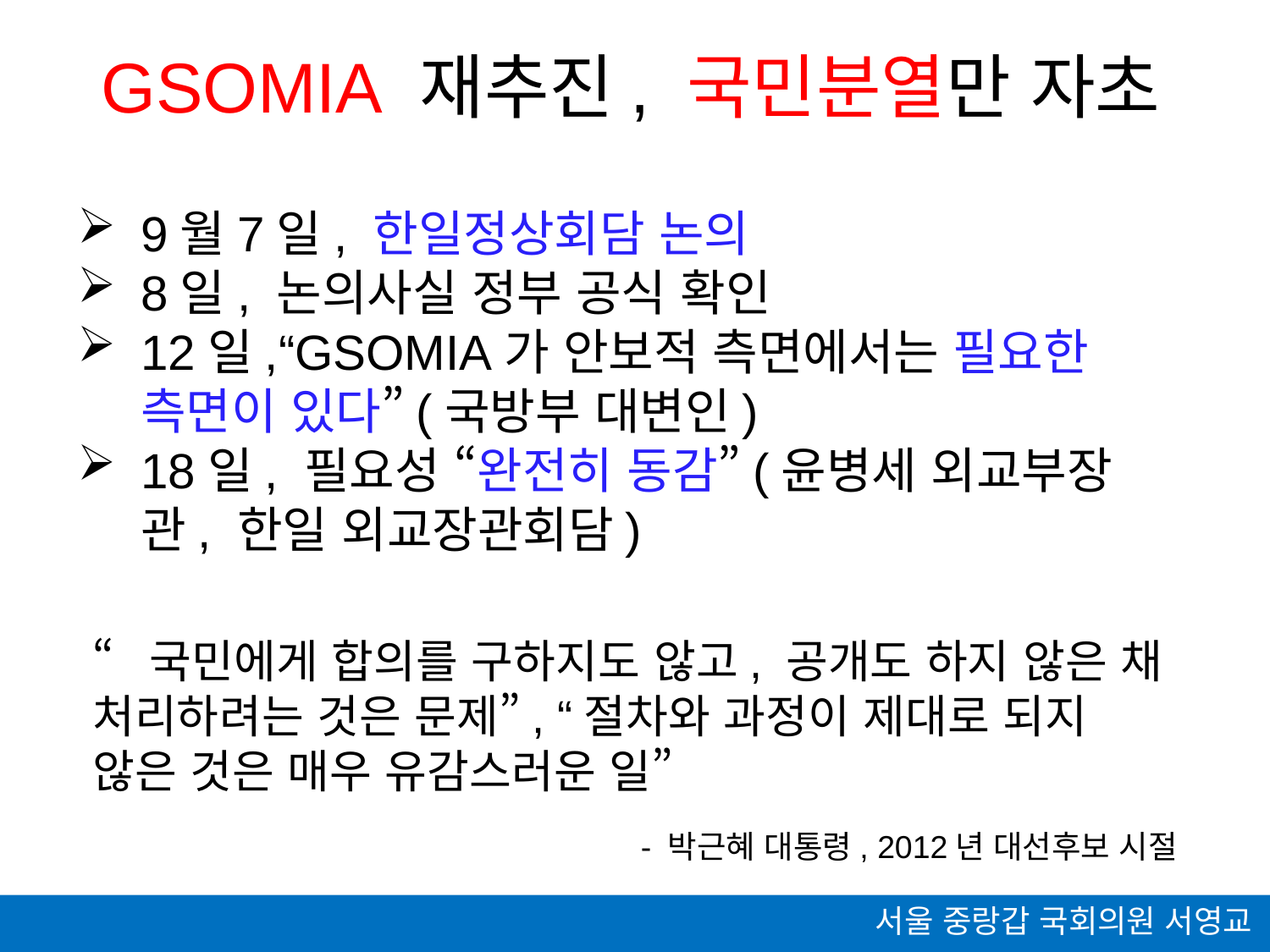

GSOMIA 재추진, 국민분열만 자초
9월7일, 한일정상회담 논의
8일, 논의사실 정부 공식 확인
12일,“GSOMIA가 안보적 측면에서는 필요한 측면이 있다”(국방부 대변인)
18일, 필요성 “완전히 동감”(윤병세 외교부장관, 한일 외교장관회담)
“국민에게 합의를 구하지도 않고, 공개도 하지 않은 채 처리하려는 것은 문제”, “절차와 과정이 제대로 되지 않은 것은 매우 유감스러운 일”

- 박근혜 대통령, 2012년 대선후보 시절

서울 중랑갑 국회의원 서영교